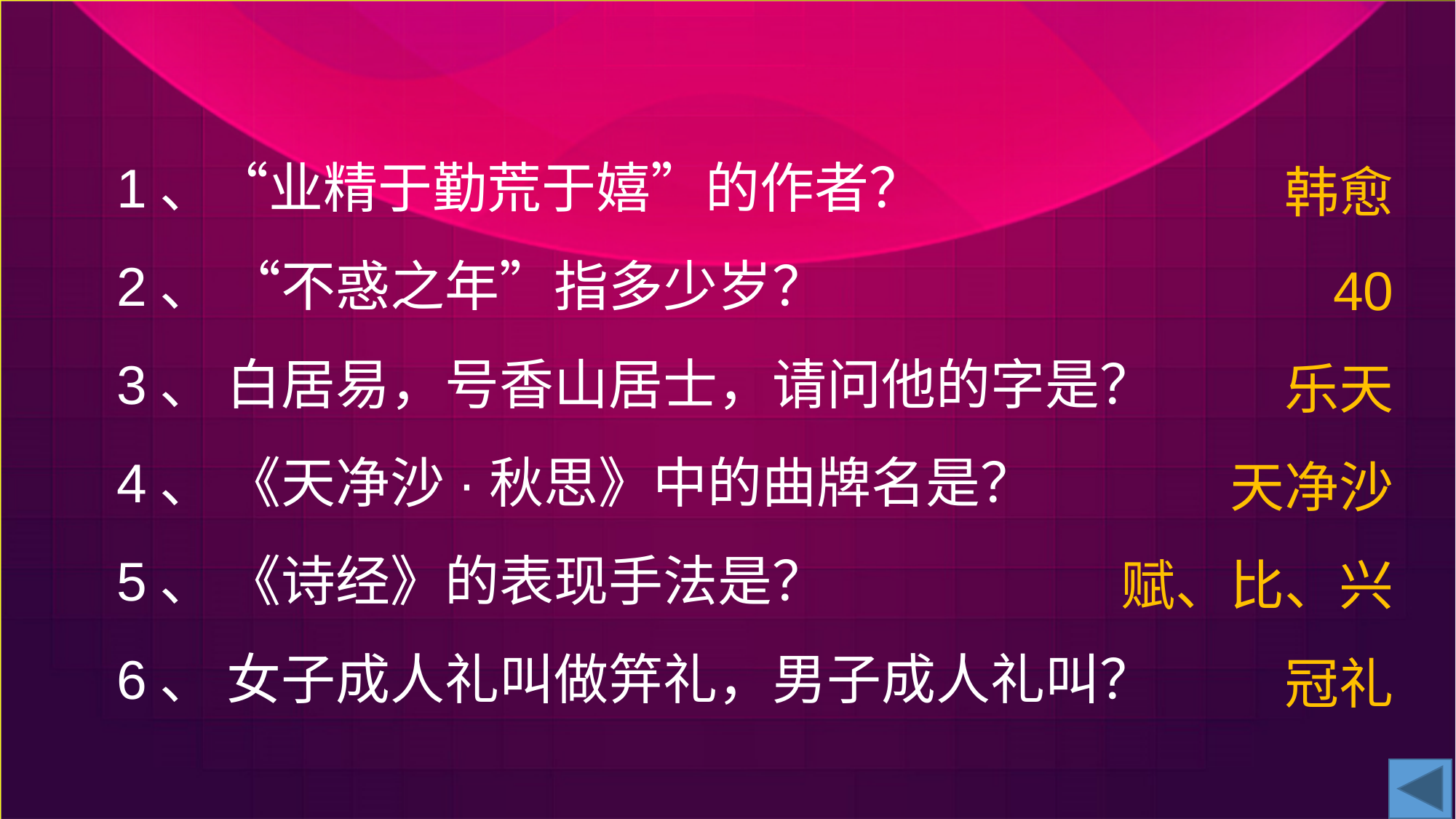

1、“业精于勤荒于嬉”的作者？
2、 “不惑之年”指多少岁？
3、 白居易，号香山居士，请问他的字是？
4、 《天净沙·秋思》中的曲牌名是？
5、 《诗经》的表现手法是？
6、 女子成人礼叫做笄礼，男子成人礼叫？

韩愈
40
乐天
天净沙
赋、比、兴
冠礼